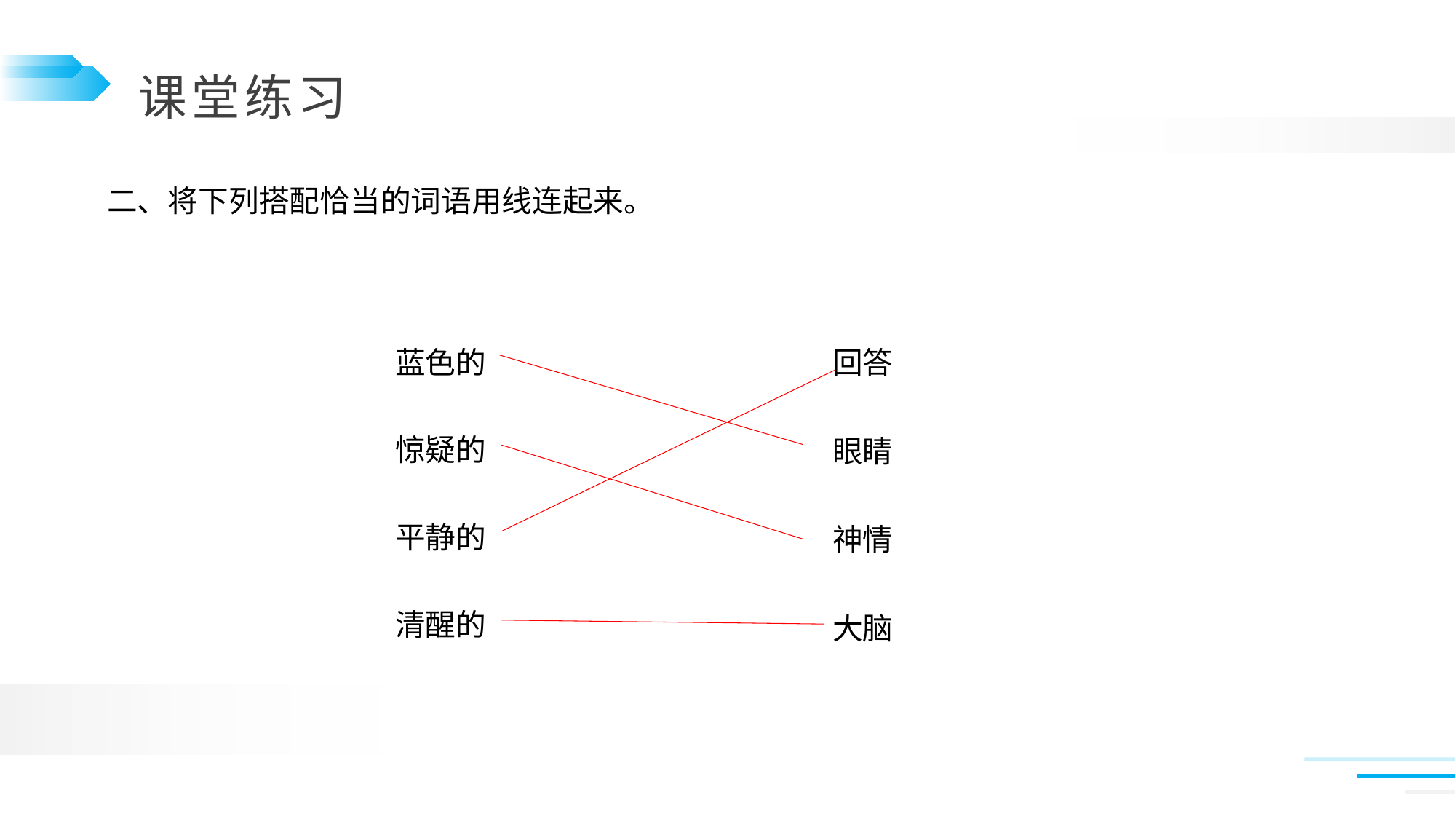

二、将下列搭配恰当的词语用线连起来。
蓝色的
回答
惊疑的
眼睛
平静的
神情
清醒的
大脑